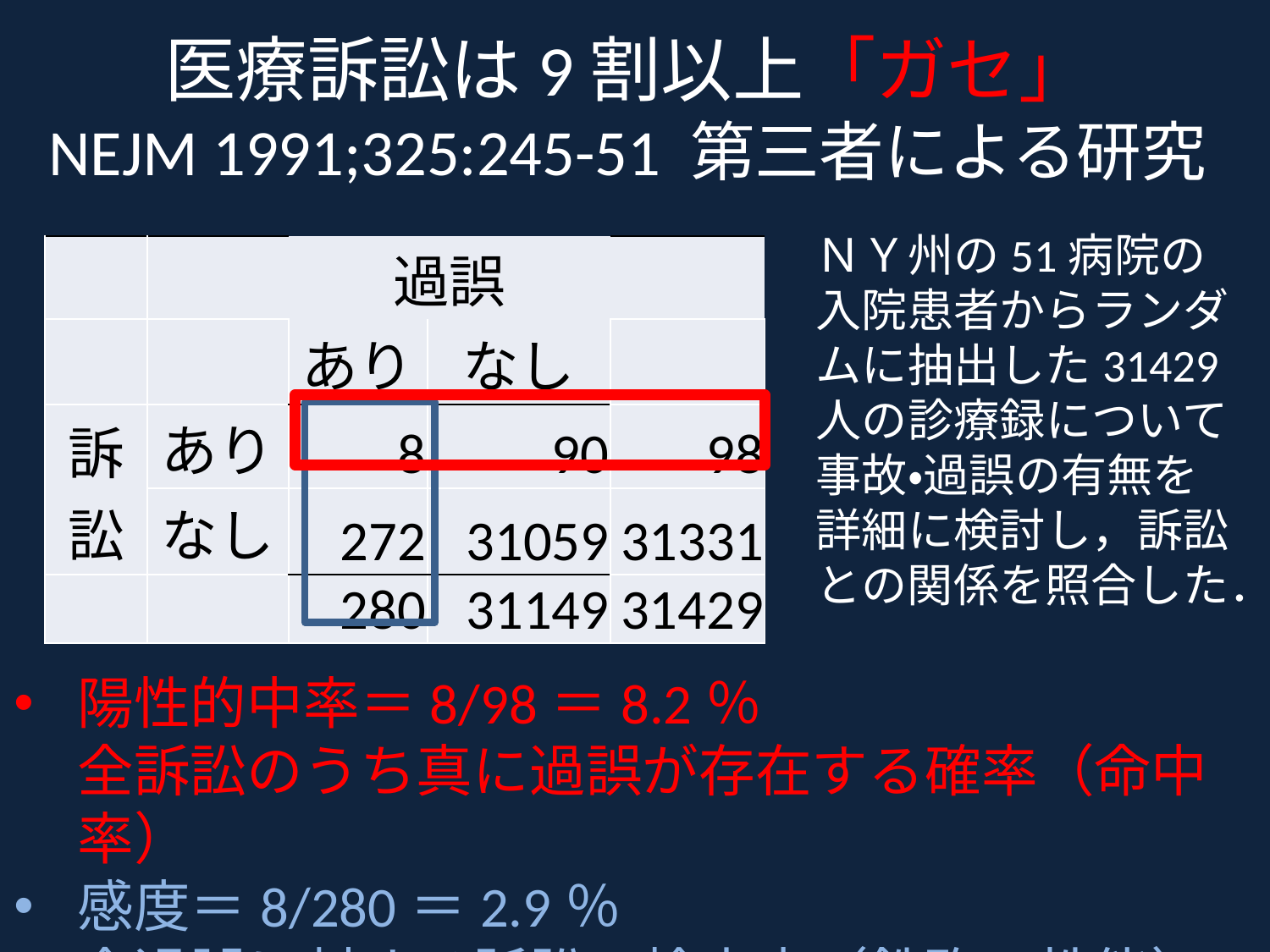

# 医療訴訟は9割以上「ガセ」 NEJM 1991;325:245-51 第三者による研究
ＮＹ州の51病院の入院患者からランダムに抽出した31429人の診療録について事故・過誤の有無を詳細に検討し，訴訟との関係を照合した．
|  |  | 過誤 |  |  |
| --- | --- | --- | --- | --- |
|  |  | あり | なし |  |
| 訴訟 | あり | 8 | 90 | 98 |
|  | なし | 272 | 31059 | 31331 |
|  |  | 280 | 31149 | 31429 |

陽性的中率＝8/98＝8.2％
全訴訟のうち真に過誤が存在する確率（命中率）
感度＝8/280＝2.9％
全過誤に対する訴訟の検出率（鉄砲の性能）